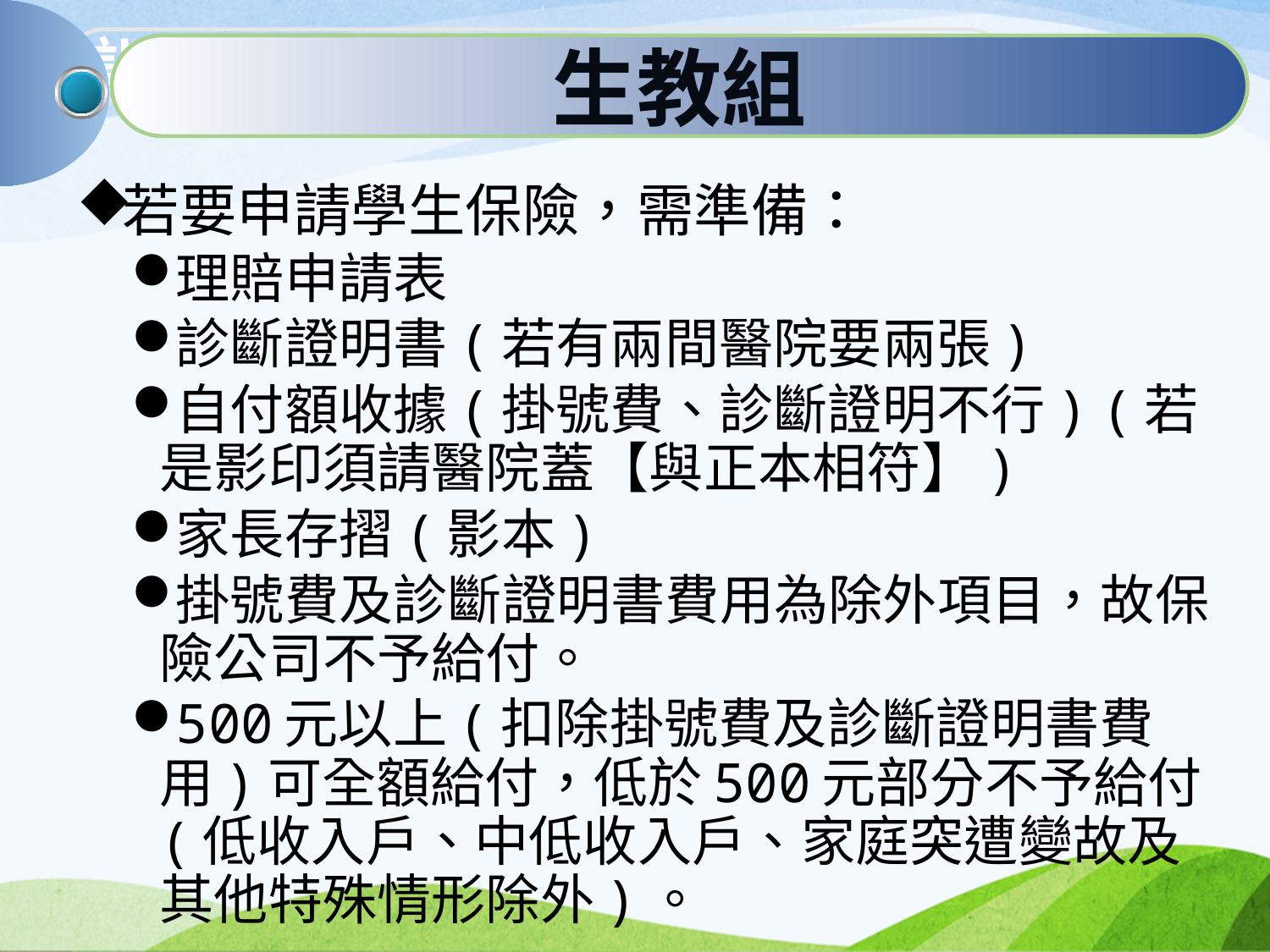

訓育組
生教組

若要申請學生保險，需準備：
理賠申請表
診斷證明書(若有兩間醫院要兩張)
自付額收據(掛號費、診斷證明不行) (若是影印須請醫院蓋【與正本相符】)
家長存摺(影本)
掛號費及診斷證明書費用為除外項目，故保險公司不予給付。
500元以上(扣除掛號費及診斷證明書費用)可全額給付，低於500元部分不予給付(低收入戶、中低收入戶、家庭突遭變故及其他特殊情形除外)。